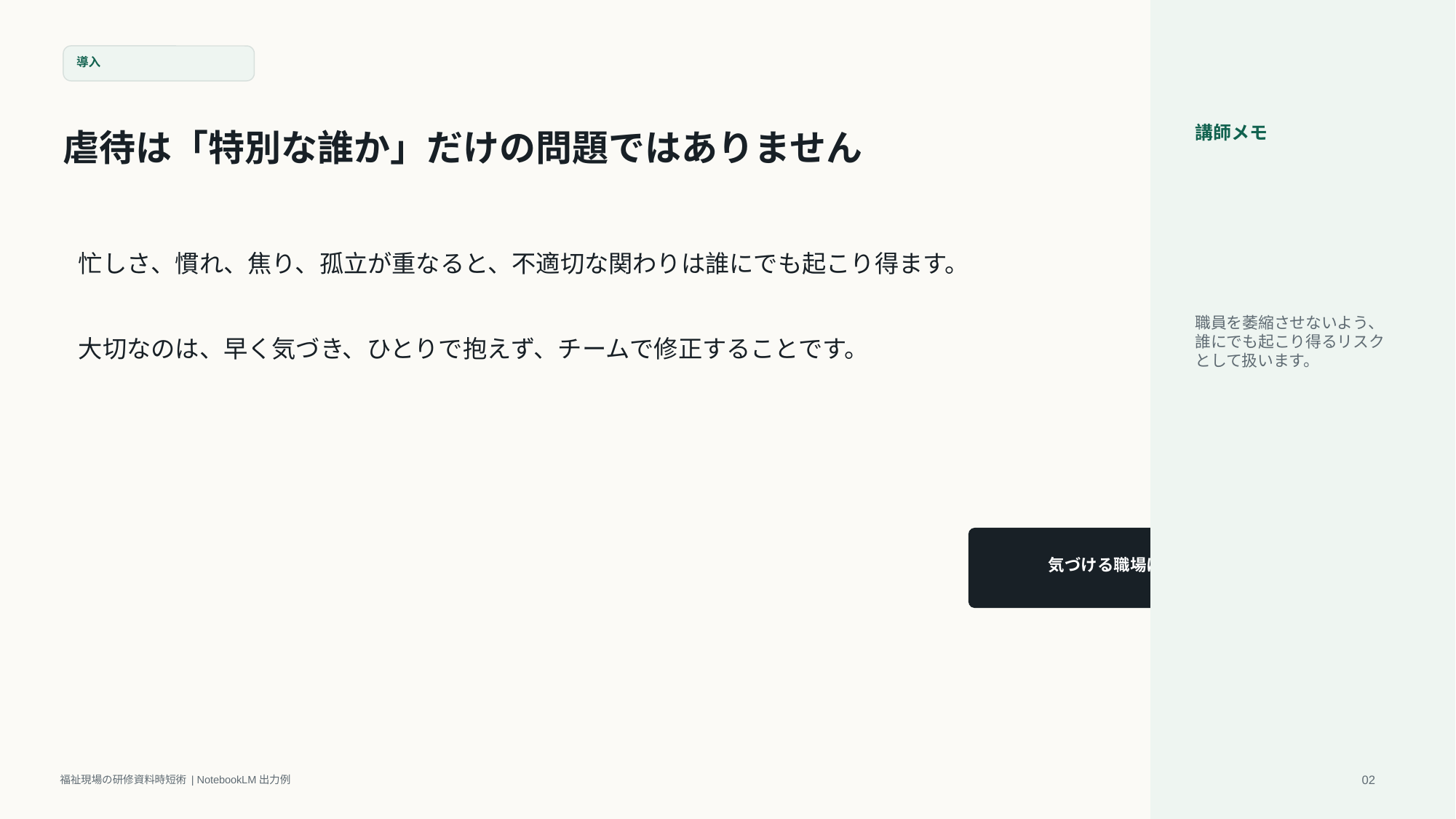

導入
虐待は「特別な誰か」だけの問題ではありません
講師メモ
職員を萎縮させないよう、誰にでも起こり得るリスクとして扱います。
忙しさ、慣れ、焦り、孤立が重なると、不適切な関わりは誰にでも起こり得ます。
大切なのは、早く気づき、ひとりで抱えず、チームで修正することです。

気づける職場は、防げる職場。
02
福祉現場の研修資料時短術 | NotebookLM出力例